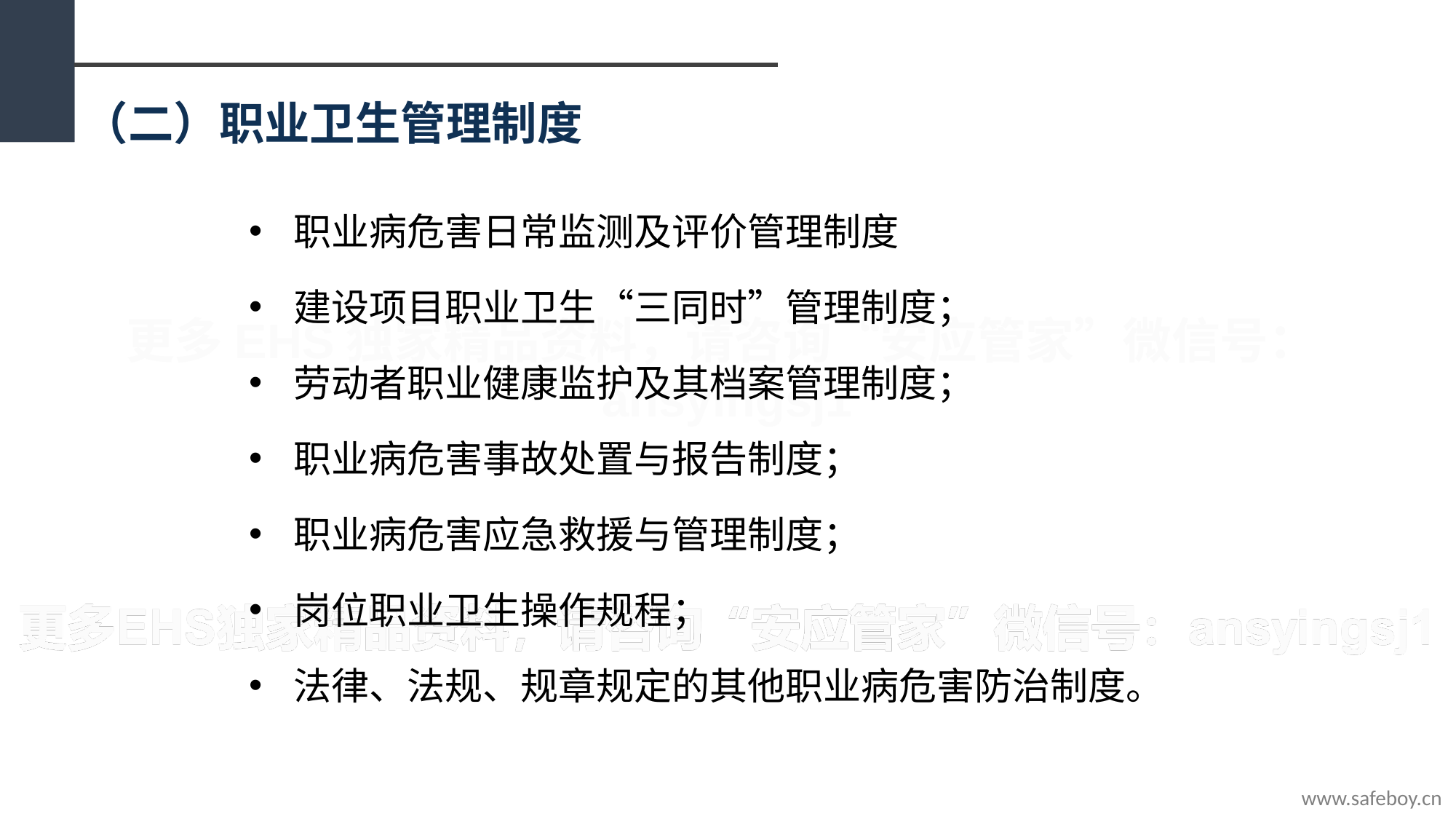

（二）职业卫生管理制度
 职业病危害日常监测及评价管理制度
 建设项目职业卫生“三同时”管理制度；
 劳动者职业健康监护及其档案管理制度；
 职业病危害事故处置与报告制度；
 职业病危害应急救援与管理制度；
 岗位职业卫生操作规程；
 法律、法规、规章规定的其他职业病危害防治制度。